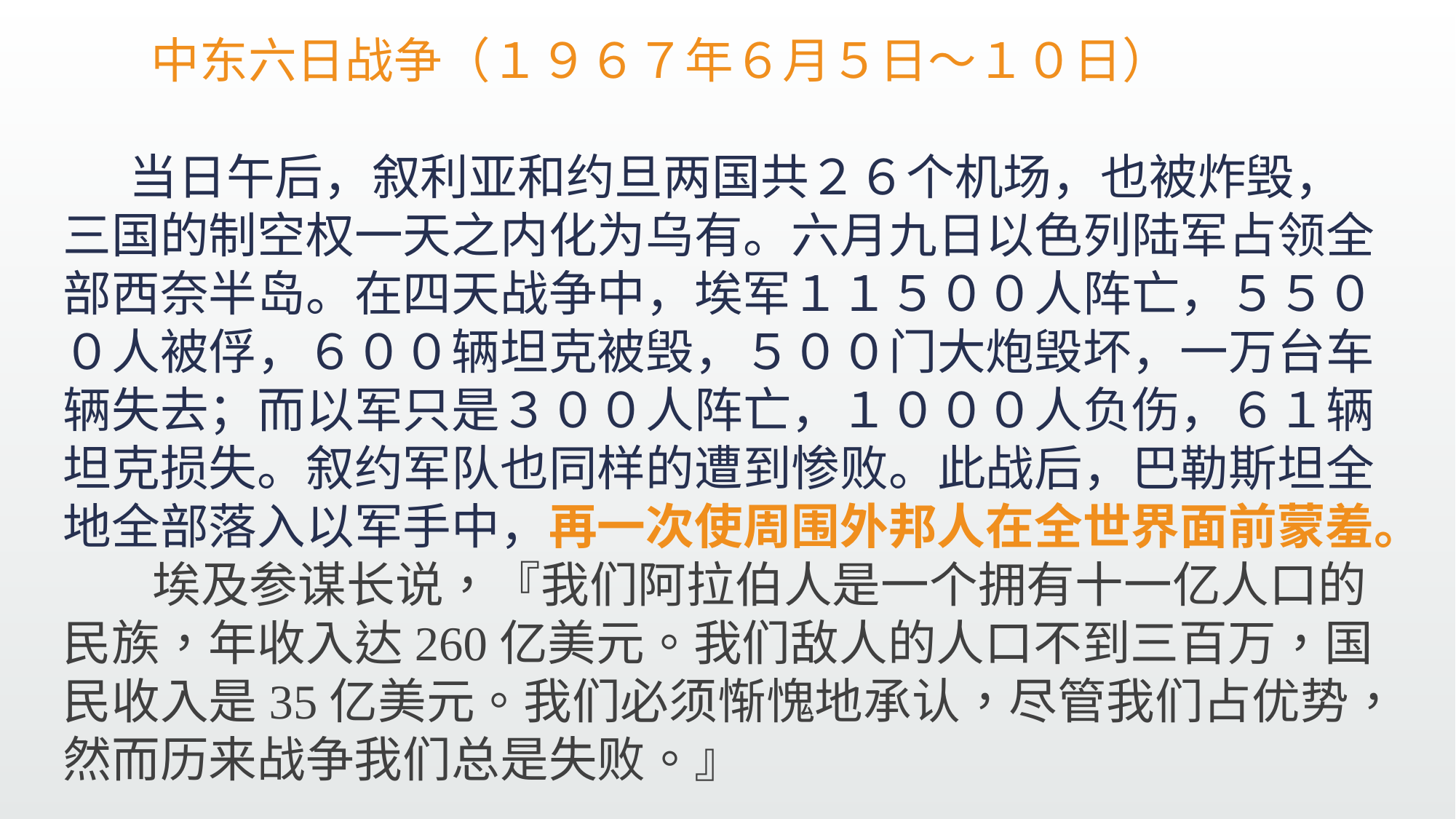

中东六日战争（１９６７年６月５日～１０日）

     当日午后，叙利亚和约旦两国共２６个机场，也被炸毁，三国的制空权一天之内化为乌有。六月九日以色列陆军占领全部西奈半岛。在四天战争中，埃军１１５００人阵亡，５５００人被俘，６００辆坦克被毁，５００门大炮毁坏，一万台车辆失去；而以军只是３００人阵亡，１０００人负伤，６１辆坦克损失。叙约军队也同样的遭到惨败。此战后，巴勒斯坦全地全部落入以军手中，再一次使周围外邦人在全世界面前蒙羞。
       埃及参谋长说，『我们阿拉伯人是一个拥有十一亿人口的民族，年收入达260亿美元。我们敌人的人口不到三百万，国民收入是35亿美元。我们必须惭愧地承认，尽管我们占优势，然而历来战争我们总是失败。』